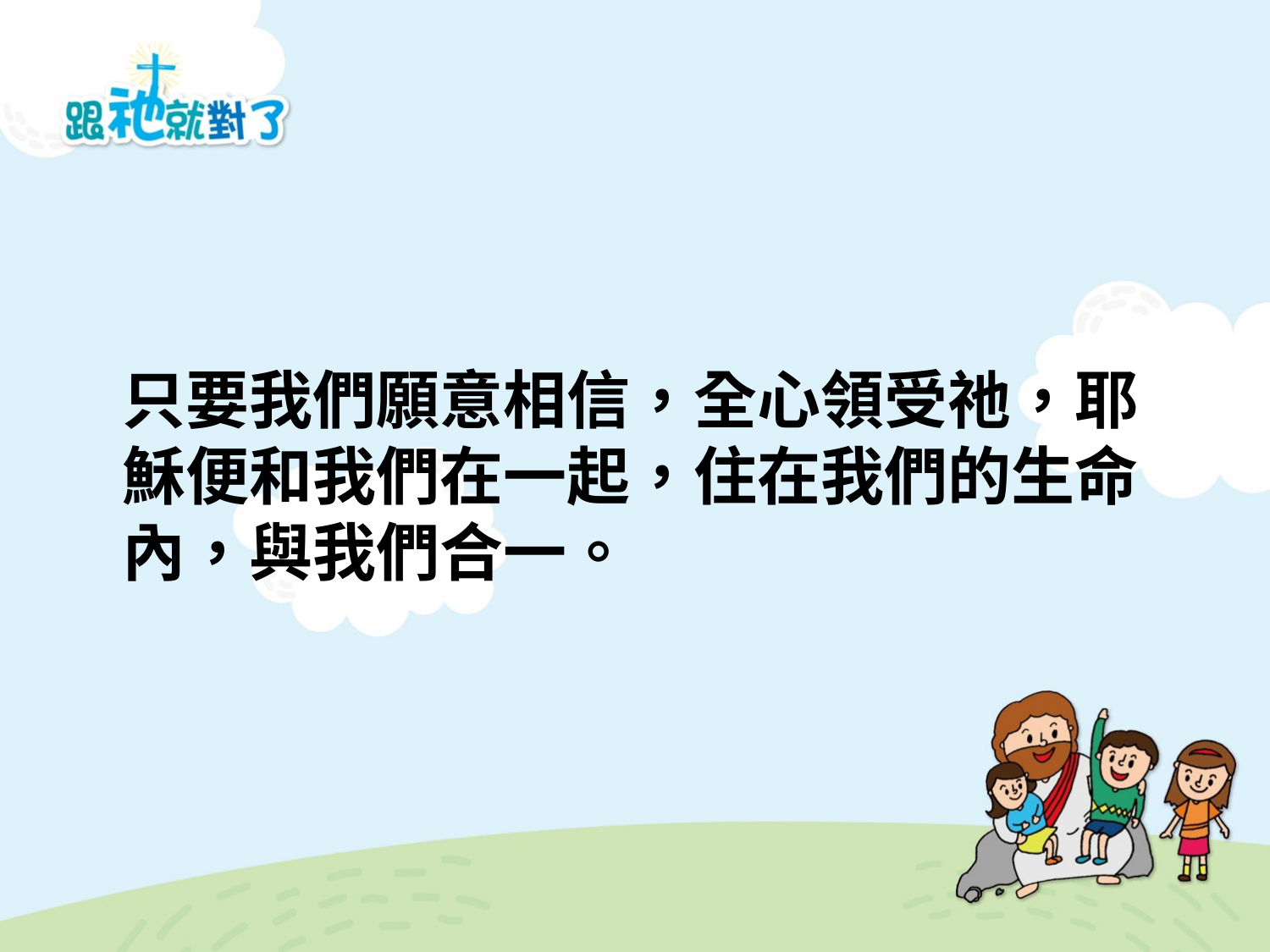

只要我們願意相信，全心領受祂，耶穌便和我們在一起，住在我們的生命內，與我們合一。